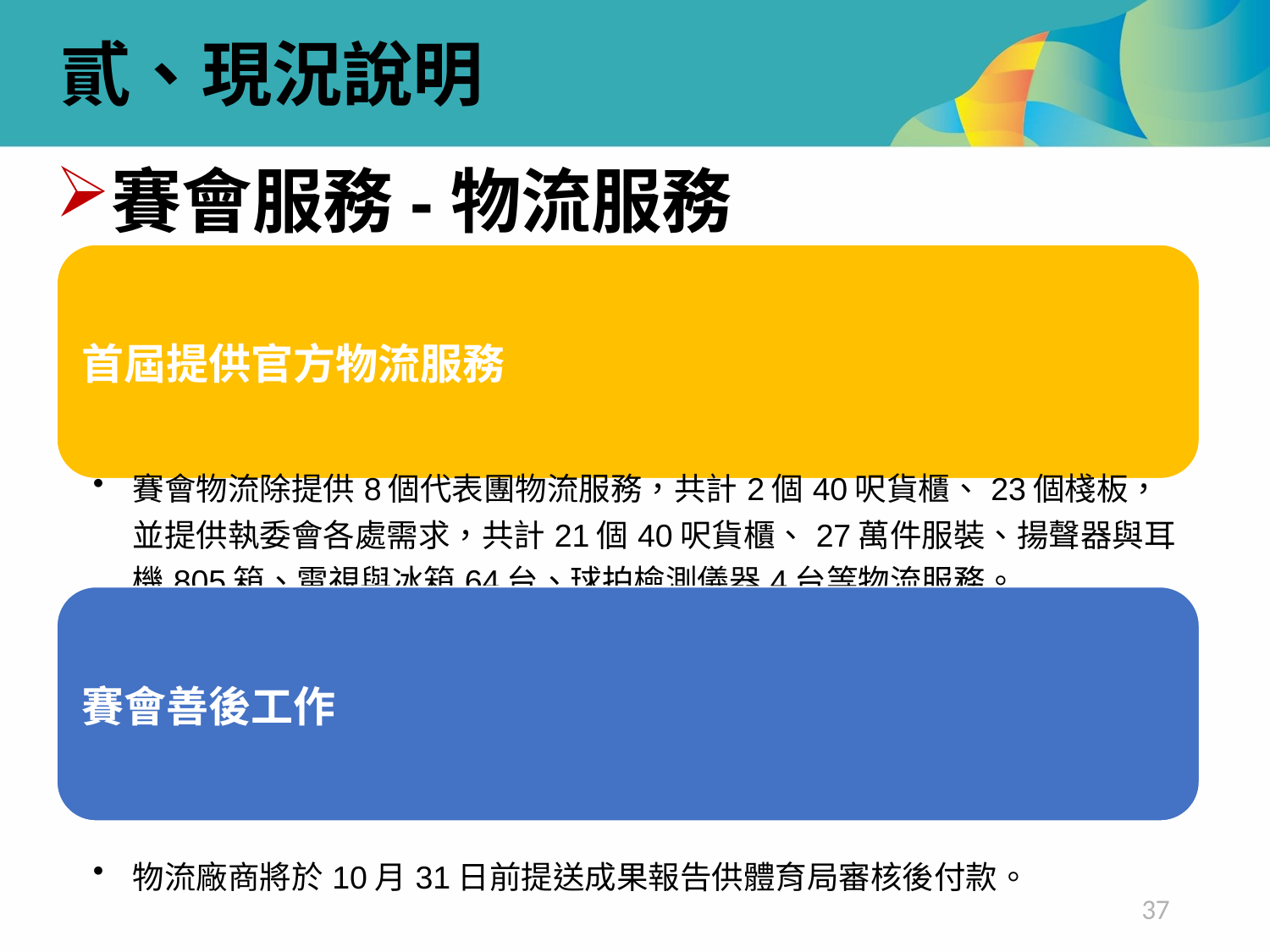

貳、現況說明
賽會服務-物流服務
首屆提供官方物流服務
賽會物流除提供8個代表團物流服務，共計2個40呎貨櫃、23個棧板，並提供執委會各處需求，共計21個40呎貨櫃、27萬件服裝、揚聲器與耳機805箱、電視與冰箱64台、球拍檢測儀器4台等物流服務。
物流廠商將於10月31日前提送成果報告供體育局審核後付款。
賽會善後工作
37